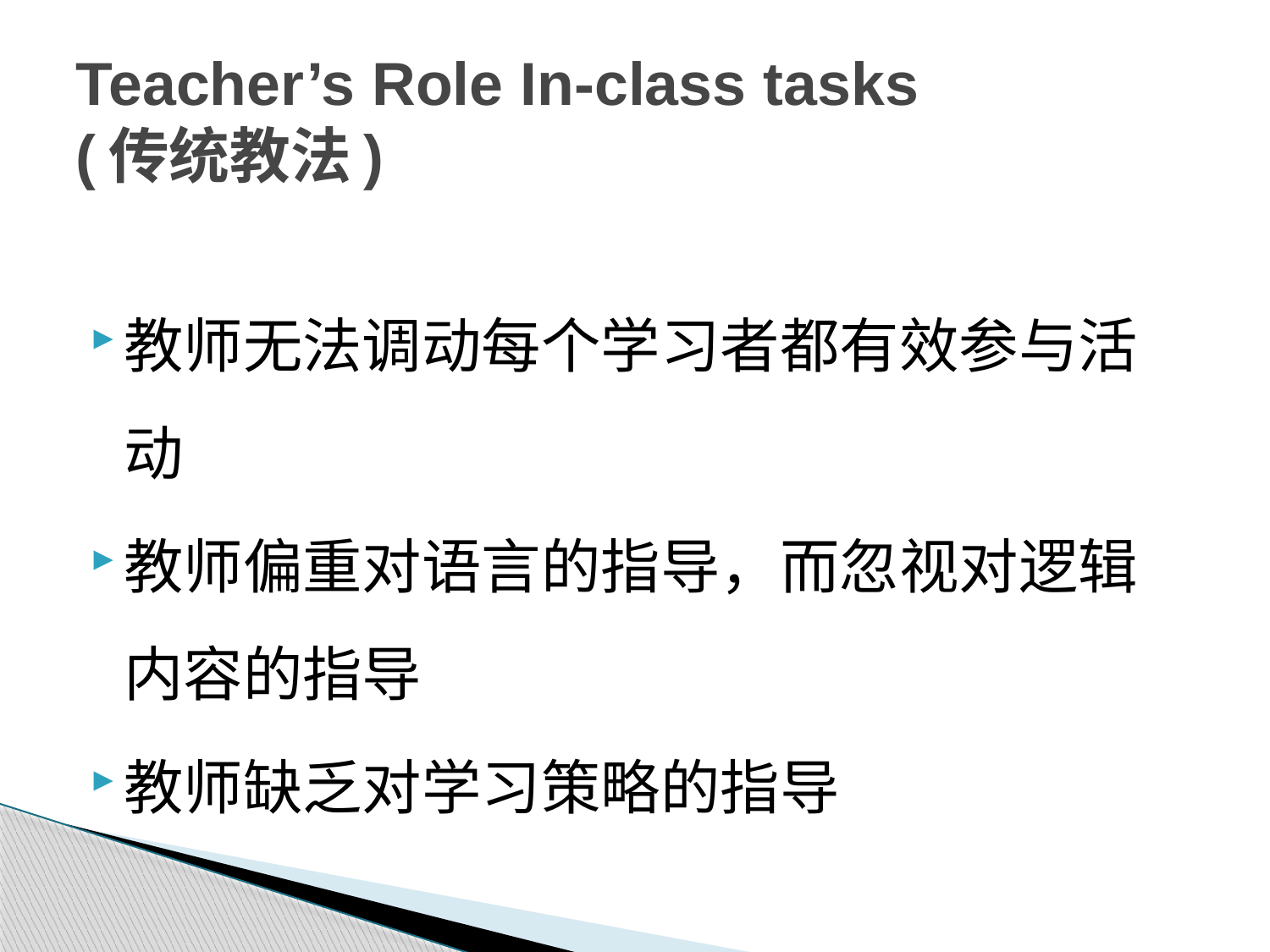

# Teacher’s Role In-class tasks (传统教法)

教师无法调动每个学习者都有效参与活动
教师偏重对语言的指导，而忽视对逻辑内容的指导
教师缺乏对学习策略的指导